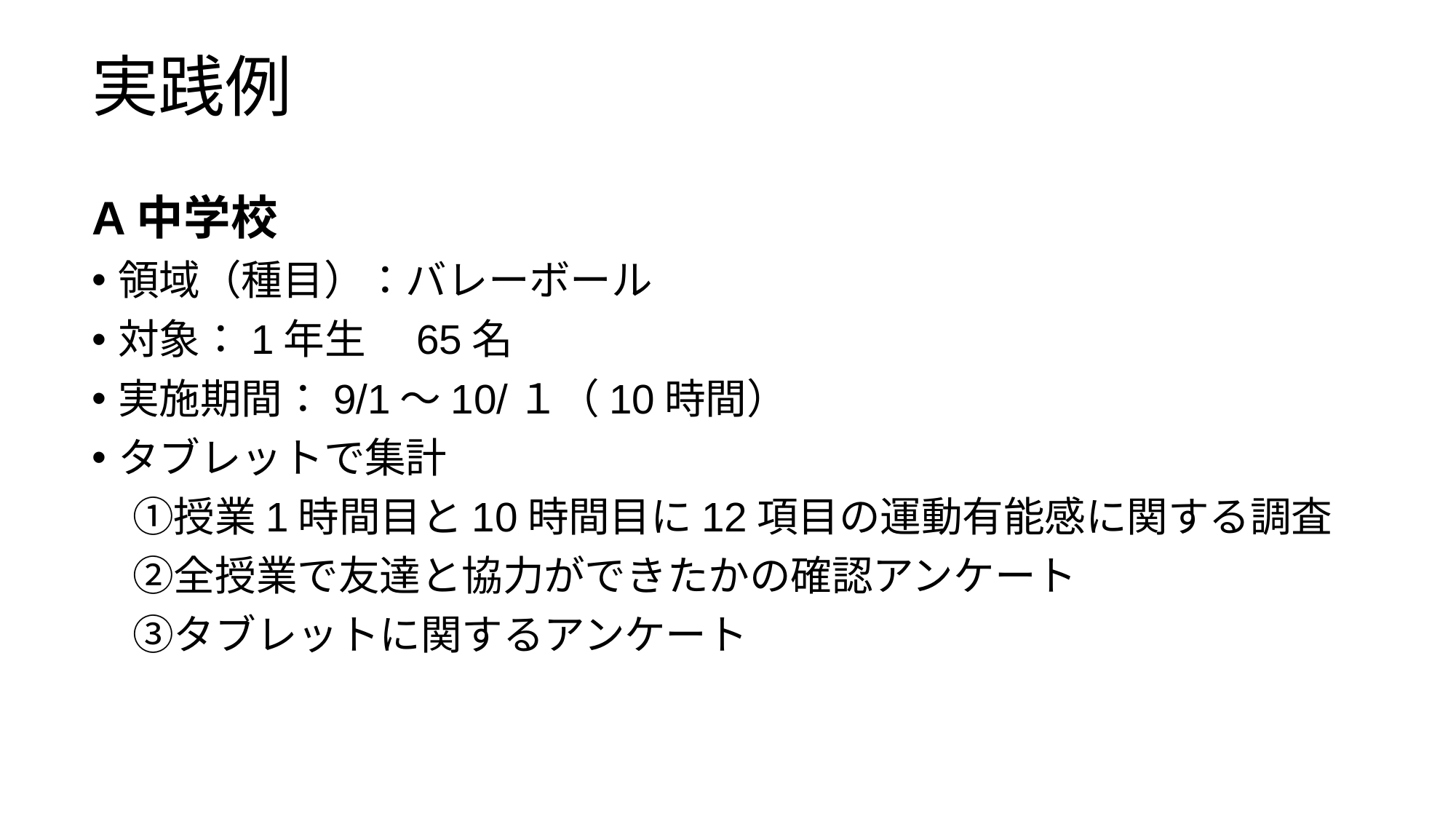

# 実践例
A中学校
領域（種目）：バレーボール
対象：1年生　65名
実施期間：9/1～10/１（10時間）
タブレットで集計
　①授業1時間目と10時間目に12項目の運動有能感に関する調査
　②全授業で友達と協力ができたかの確認アンケート
　③タブレットに関するアンケート